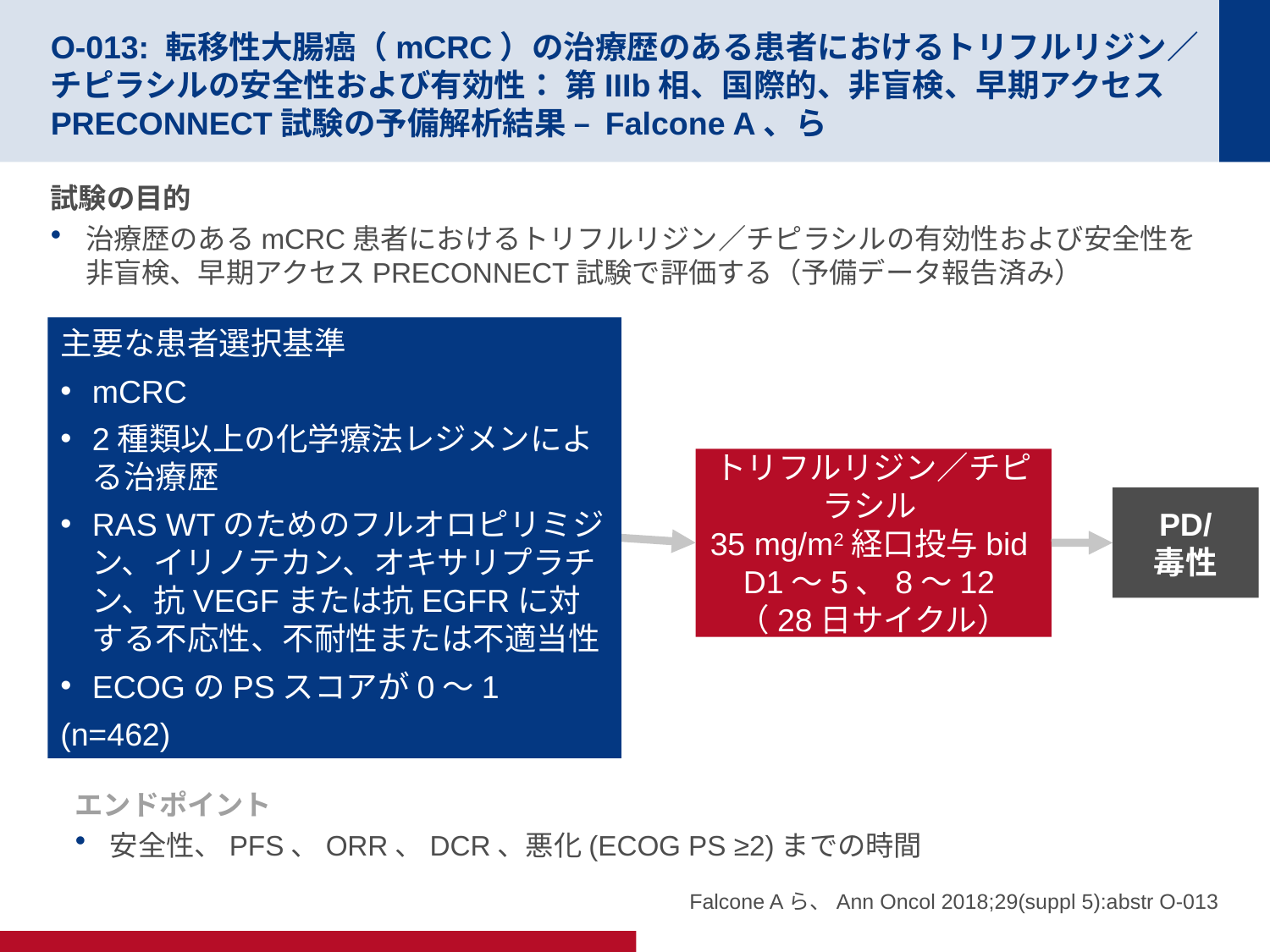

# O-013: 転移性大腸癌（mCRC）の治療歴のある患者におけるトリフルリジン／チピラシルの安全性および有効性： 第IIIb相、国際的、非盲検、早期アクセスPRECONNECT試験の予備解析結果 – Falcone A、ら
試験の目的
治療歴のあるmCRC患者におけるトリフルリジン／チピラシルの有効性および安全性を非盲検、早期アクセスPRECONNECT試験で評価する（予備データ報告済み）
主要な患者選択基準
mCRC
2種類以上の化学療法レジメンによる治療歴
RAS WTのためのフルオロピリミジン、イリノテカン、オキサリプラチン、抗VEGFまたは抗EGFRに対する不応性、不耐性または不適当性
ECOGのPSスコアが0～1
(n=462)
トリフルリジン／チピラシル
35 mg/m2経口投与bid
D1～5、8～12
（28日サイクル）
PD/
毒性
エンドポイント
安全性、PFS、ORR、DCR、悪化(ECOG PS ≥2)までの時間
Falcone Aら、Ann Oncol 2018;29(suppl 5):abstr O-013